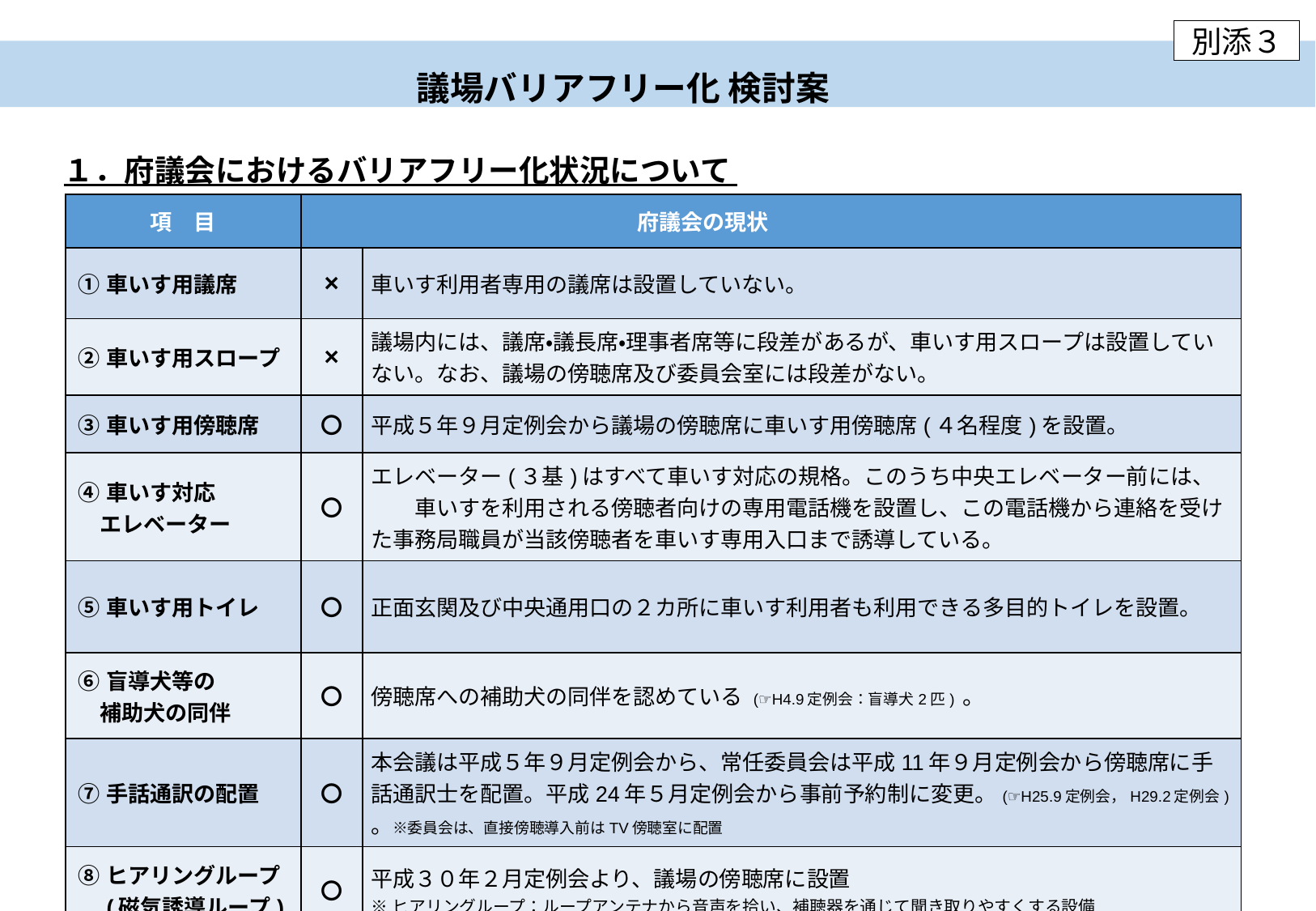

別添３
議場バリアフリー化 検討案
１．府議会におけるバリアフリー化状況について
| 項　目 | 府議会の現状 |  |
| --- | --- | --- |
| ①車いす用議席 | × | 車いす利用者専用の議席は設置していない。 |
| ②車いす用スロープ | × | 議場内には、議席・議長席・理事者席等に段差があるが、車いす用スロープは設置していない。なお、議場の傍聴席及び委員会室には段差がない。 |
| ③車いす用傍聴席 | 〇 | 平成５年９月定例会から議場の傍聴席に車いす用傍聴席(４名程度)を設置。 |
| ④車いす対応 　エレベーター | 〇 | エレベーター(３基)はすべて車いす対応の規格。このうち中央エレベーター前には、　　車いすを利用される傍聴者向けの専用電話機を設置し、この電話機から連絡を受けた事務局職員が当該傍聴者を車いす専用入口まで誘導している。 |
| ⑤車いす用トイレ | 〇 | 正面玄関及び中央通用口の２カ所に車いす利用者も利用できる多目的トイレを設置。 |
| ⑥盲導犬等の 　補助犬の同伴 | 〇 | 傍聴席への補助犬の同伴を認めている (☞H4.9定例会：盲導犬2匹) 。 |
| ⑦手話通訳の配置 | 〇 | 本会議は平成５年９月定例会から、常任委員会は平成11年９月定例会から傍聴席に手話通訳士を配置。平成24年５月定例会から事前予約制に変更。(☞H25.9定例会，H29.2定例会) 。※委員会は、直接傍聴導入前はTV傍聴室に配置 |
| ⑧ヒアリングループ 　(磁気誘導ループ) | 〇 | 平成３０年２月定例会より、議場の傍聴席に設置 ※ヒアリングループ：ループアンテナから音声を拾い、補聴器を通じて聞き取りやすくする設備 |

⇒ 別紙参照